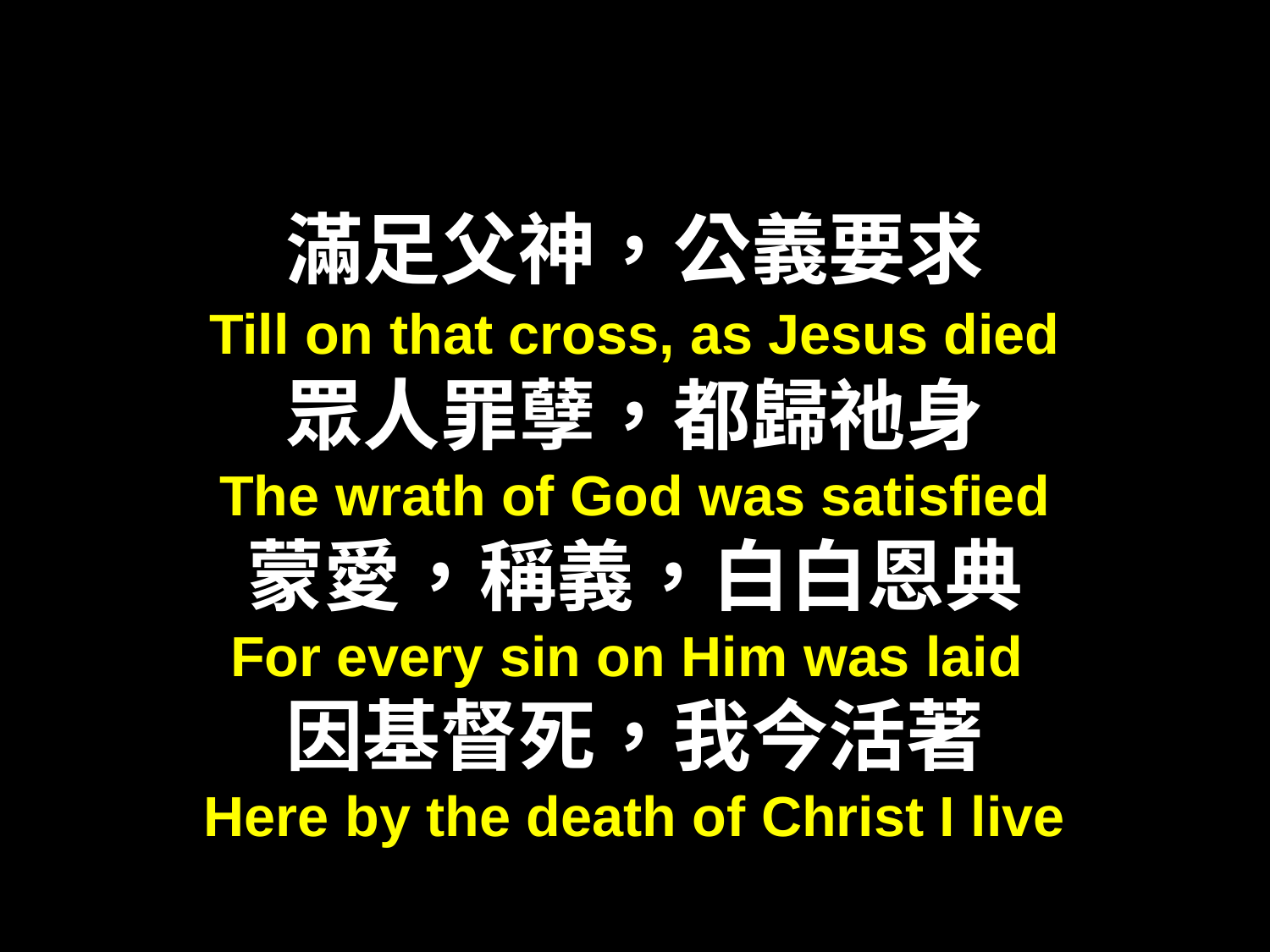

滿足父神，公義要求
Till on that cross, as Jesus died
眾人罪孽，都歸祂身
The wrath of God was satisfied
蒙愛，稱義，白白恩典
For every sin on Him was laid
因基督死，我今活著
Here by the death of Christ I live